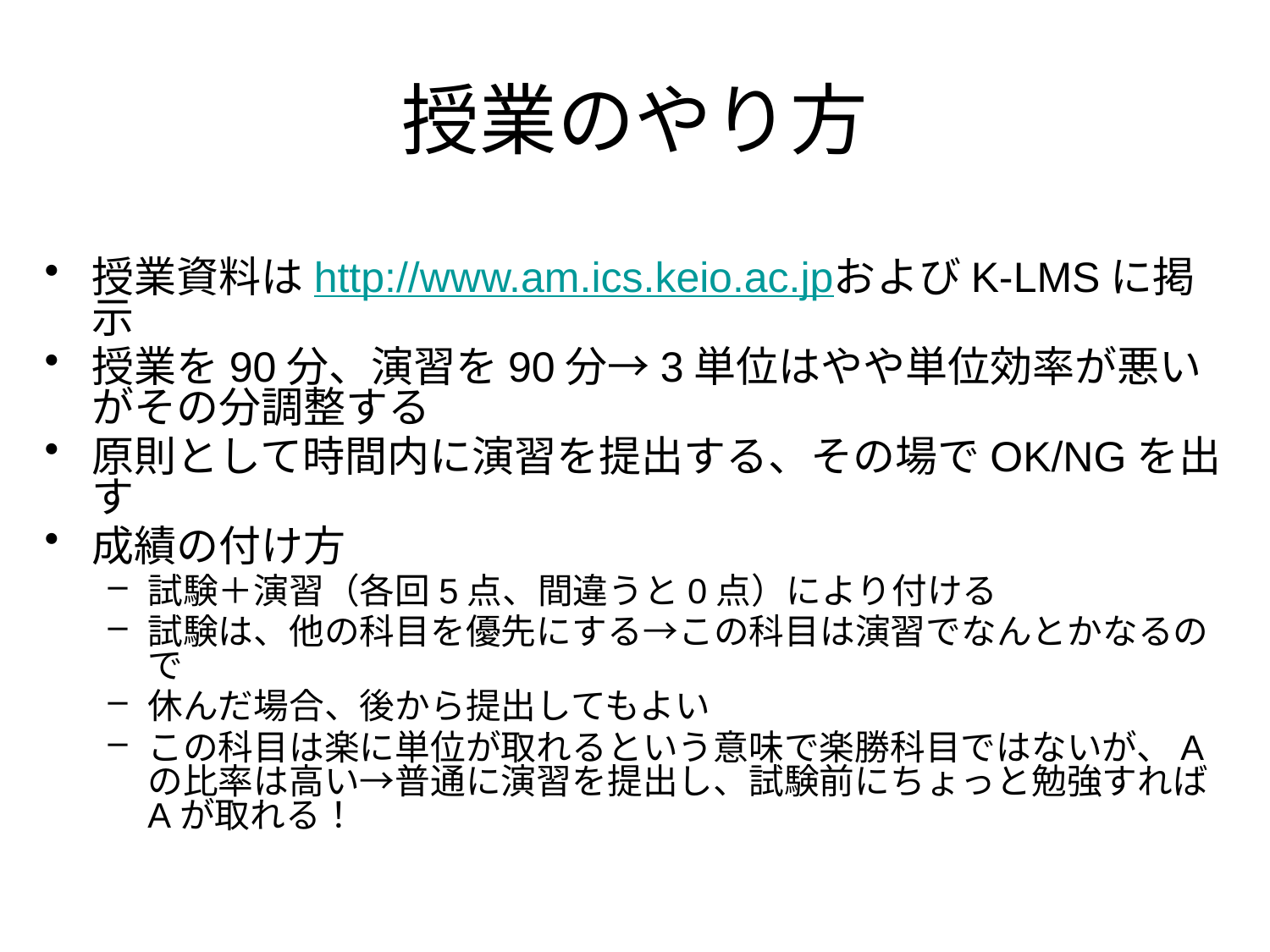

# 授業のやり方

授業資料はhttp://www.am.ics.keio.ac.jpおよびK-LMSに掲示
授業を90分、演習を90分→3単位はやや単位効率が悪いがその分調整する
原則として時間内に演習を提出する、その場でOK/NGを出す
成績の付け方
試験＋演習（各回5点、間違うと0点）により付ける
試験は、他の科目を優先にする→この科目は演習でなんとかなるので
休んだ場合、後から提出してもよい
この科目は楽に単位が取れるという意味で楽勝科目ではないが、Aの比率は高い→普通に演習を提出し、試験前にちょっと勉強すればAが取れる！